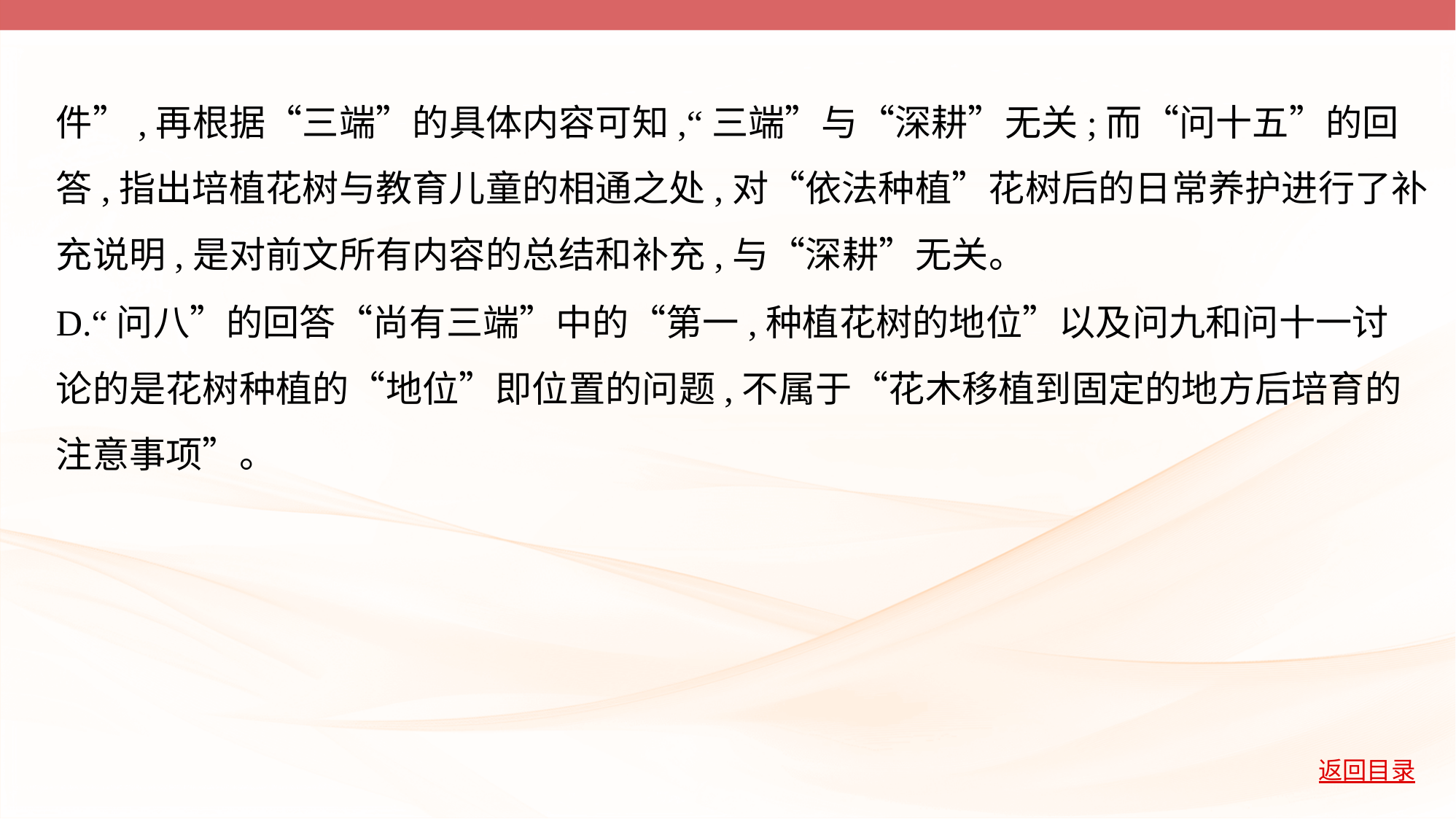

件”,再根据“三端”的具体内容可知,“三端”与“深耕”无关;而“问十五”的回
答,指出培植花树与教育儿童的相通之处,对“依法种植”花树后的日常养护进行了补
充说明,是对前文所有内容的总结和补充,与“深耕”无关。
D.“问八”的回答“尚有三端”中的“第一,种植花树的地位”以及问九和问十一讨
论的是花树种植的“地位”即位置的问题,不属于“花木移植到固定的地方后培育的
注意事项”。